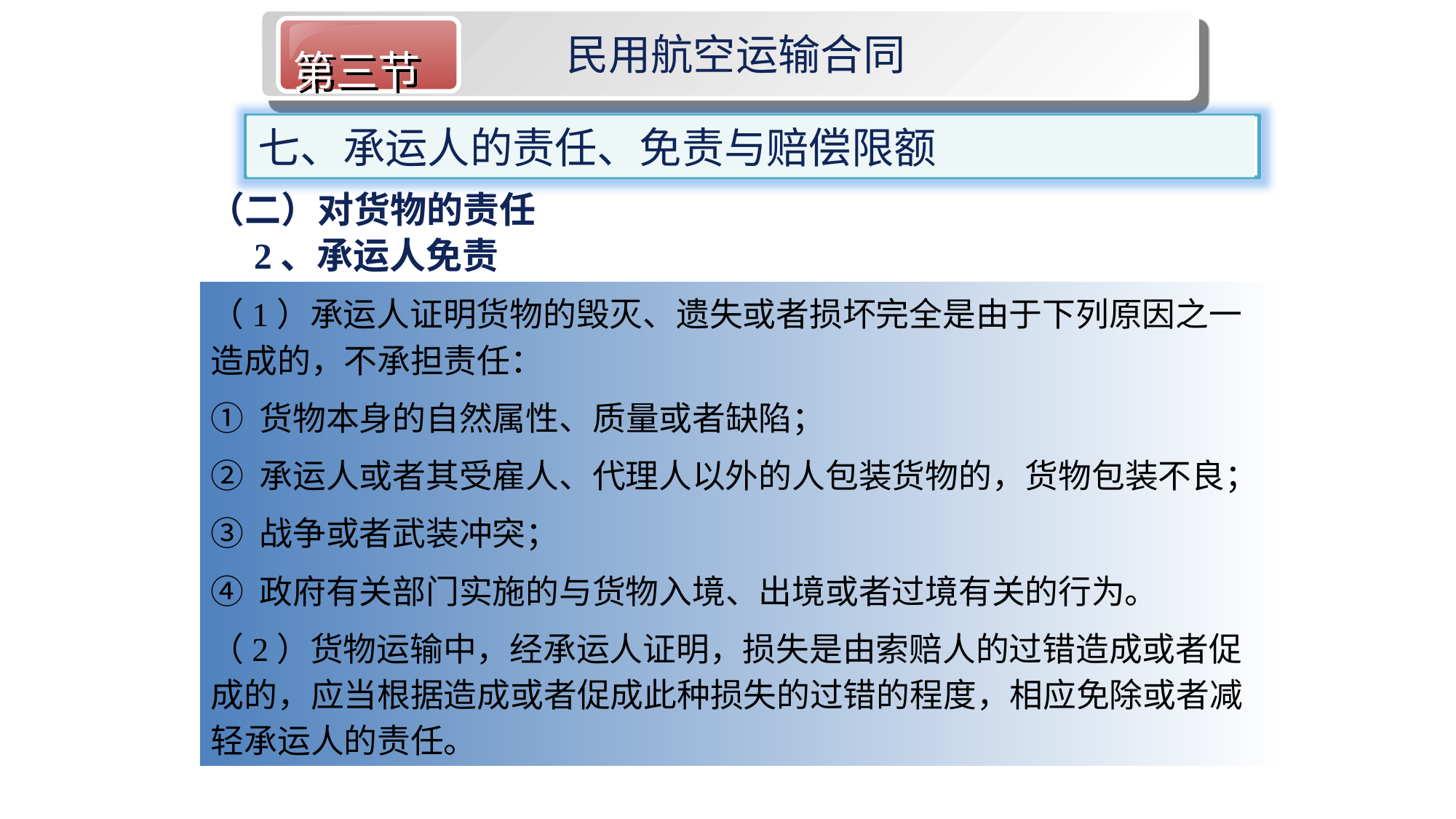

第三节
民用航空运输合同

七、承运人的责任、免责与赔偿限额
（二）对货物的责任
     2、承运人免责
（1）承运人证明货物的毁灭、遗失或者损坏完全是由于下列原因之一造成的，不承担责任：
① 货物本身的自然属性、质量或者缺陷；
② 承运人或者其受雇人、代理人以外的人包装货物的，货物包装不良；
③ 战争或者武装冲突；
④ 政府有关部门实施的与货物入境、出境或者过境有关的行为。
（2）货物运输中，经承运人证明，损失是由索赔人的过错造成或者促成的，应当根据造成或者促成此种损失的过错的程度，相应免除或者减轻承运人的责任。
50